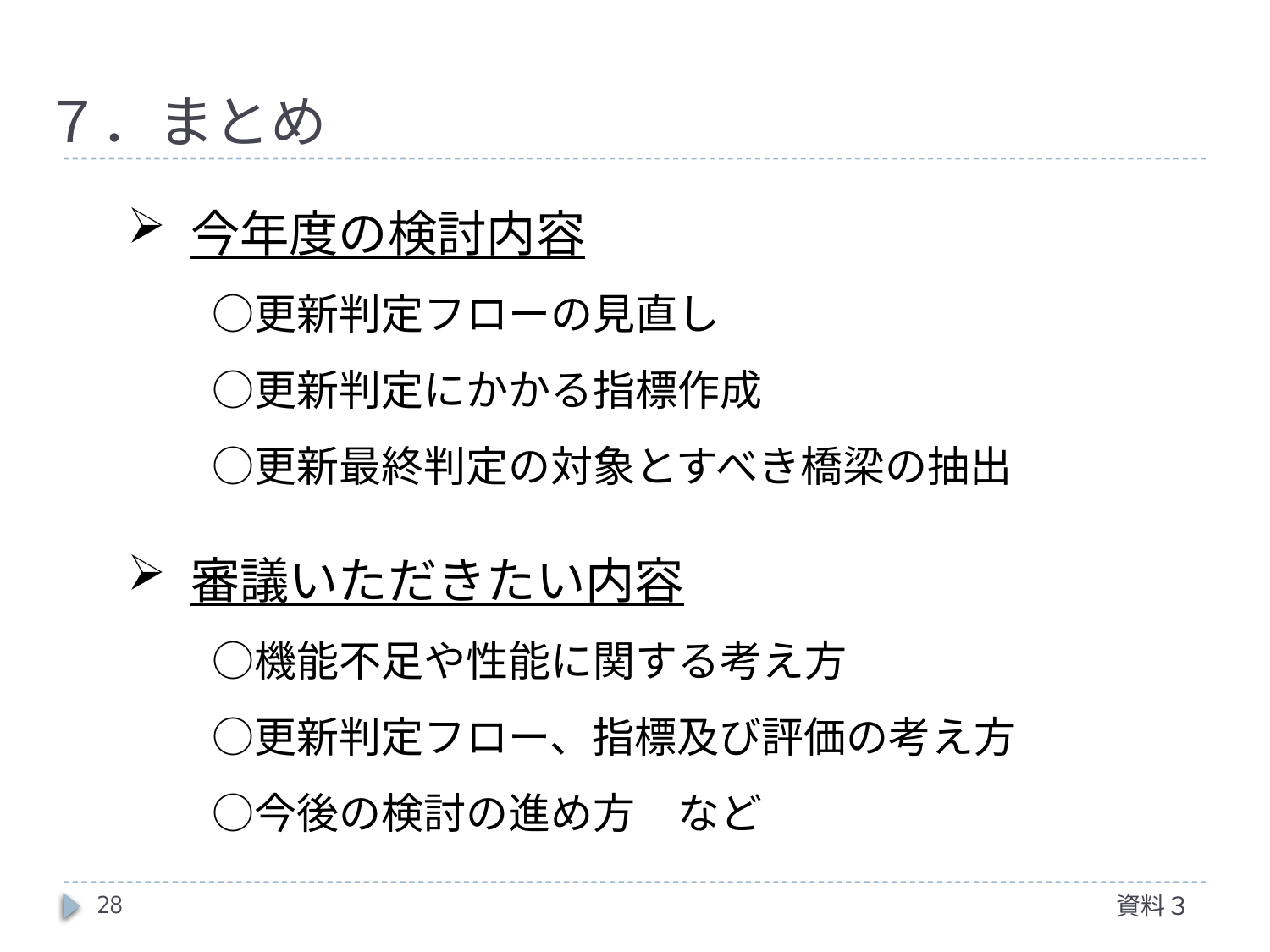

# ７．まとめ
今年度の検討内容
　　○更新判定フローの見直し
　　○更新判定にかかる指標作成
　　○更新最終判定の対象とすべき橋梁の抽出

審議いただきたい内容
　　○機能不足や性能に関する考え方
　　○更新判定フロー、指標及び評価の考え方
　　○今後の検討の進め方　など
28
資料３